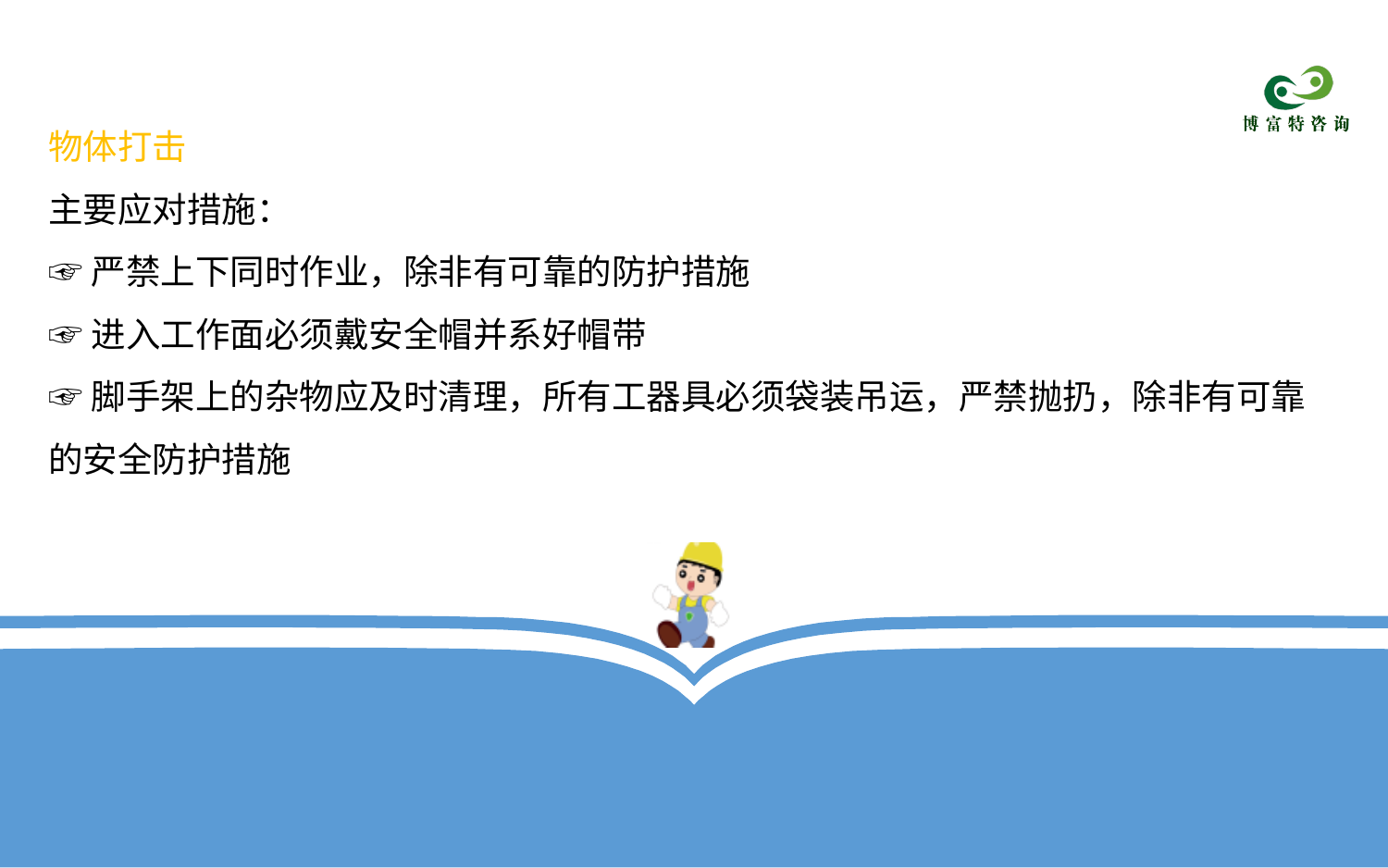

物体打击
主要应对措施：
☞严禁上下同时作业，除非有可靠的防护措施
☞进入工作面必须戴安全帽并系好帽带
☞脚手架上的杂物应及时清理，所有工器具必须袋装吊运，严禁抛扔，除非有可靠的安全防护措施
33